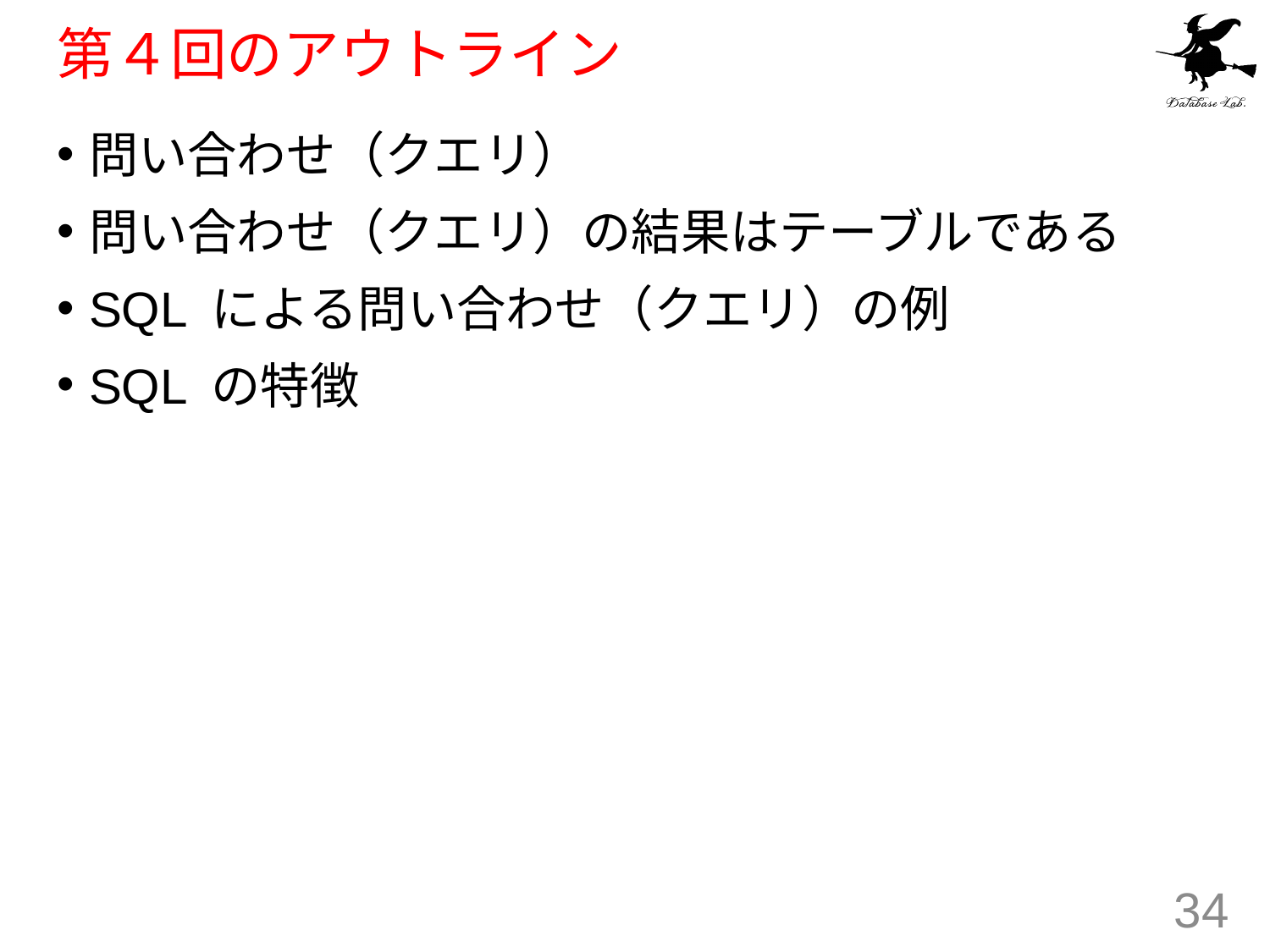

# 第４回のアウトライン
問い合わせ（クエリ）
問い合わせ（クエリ）の結果はテーブルである
SQL による問い合わせ（クエリ）の例
SQL の特徴

34